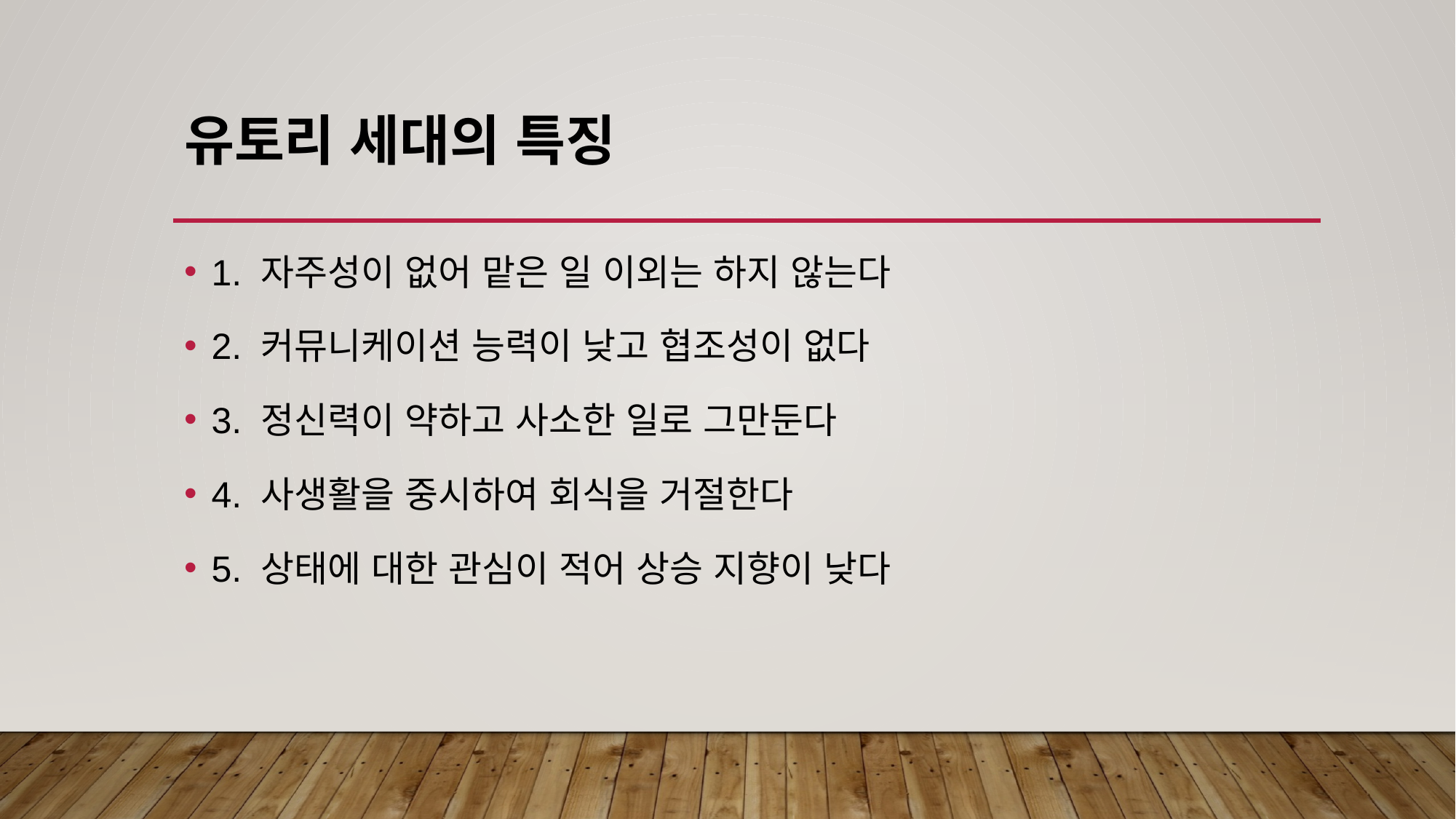

# 유토리 세대의 특징
1. 자주성이 없어 맡은 일 이외는 하지 않는다
2. 커뮤니케이션 능력이 낮고 협조성이 없다
3. 정신력이 약하고 사소한 일로 그만둔다
4. 사생활을 중시하여 회식을 거절한다
5. 상태에 대한 관심이 적어 상승 지향이 낮다